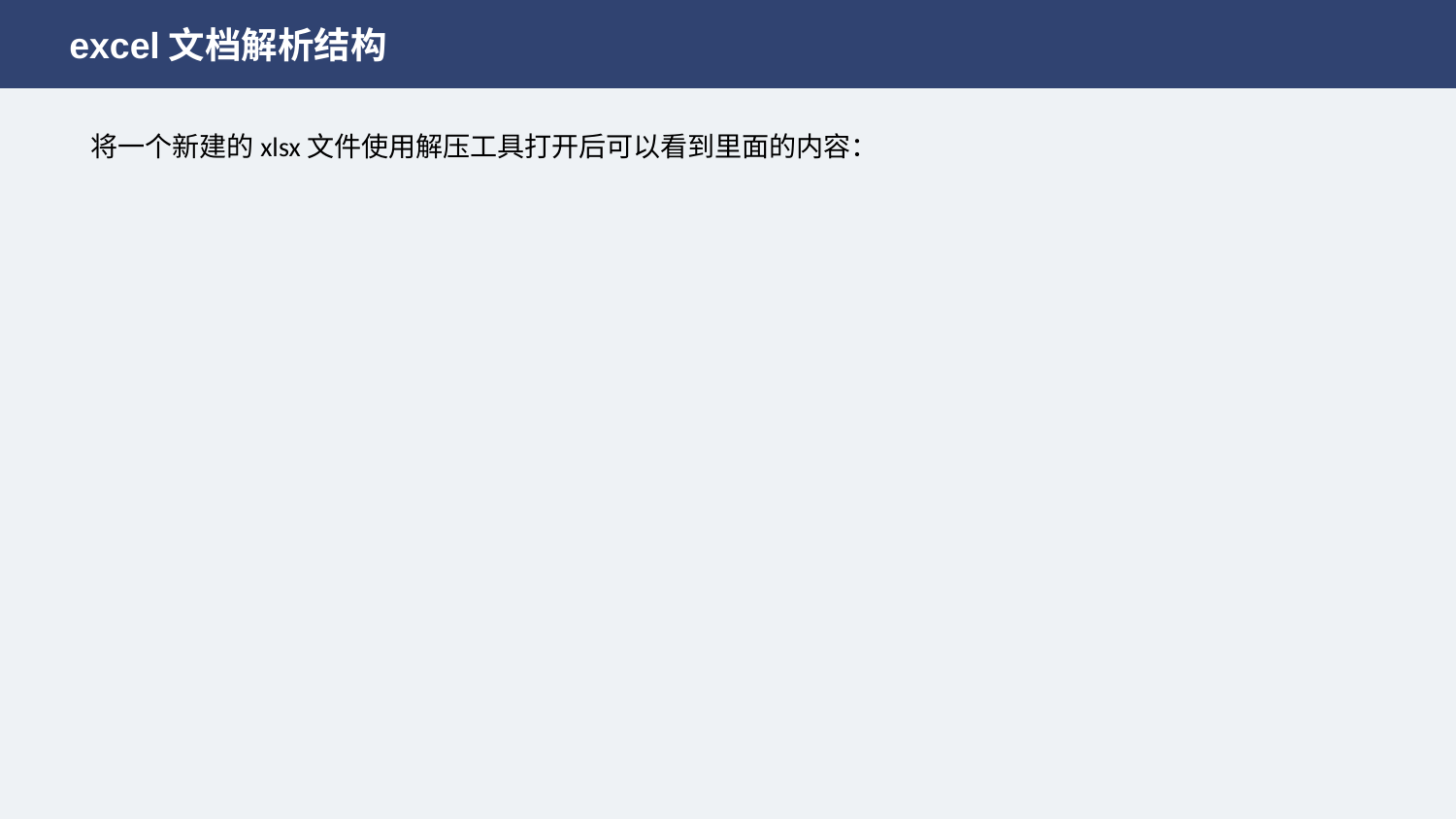

excel文档解析结构
将一个新建的xlsx文件使用解压工具打开后可以看到里面的内容：